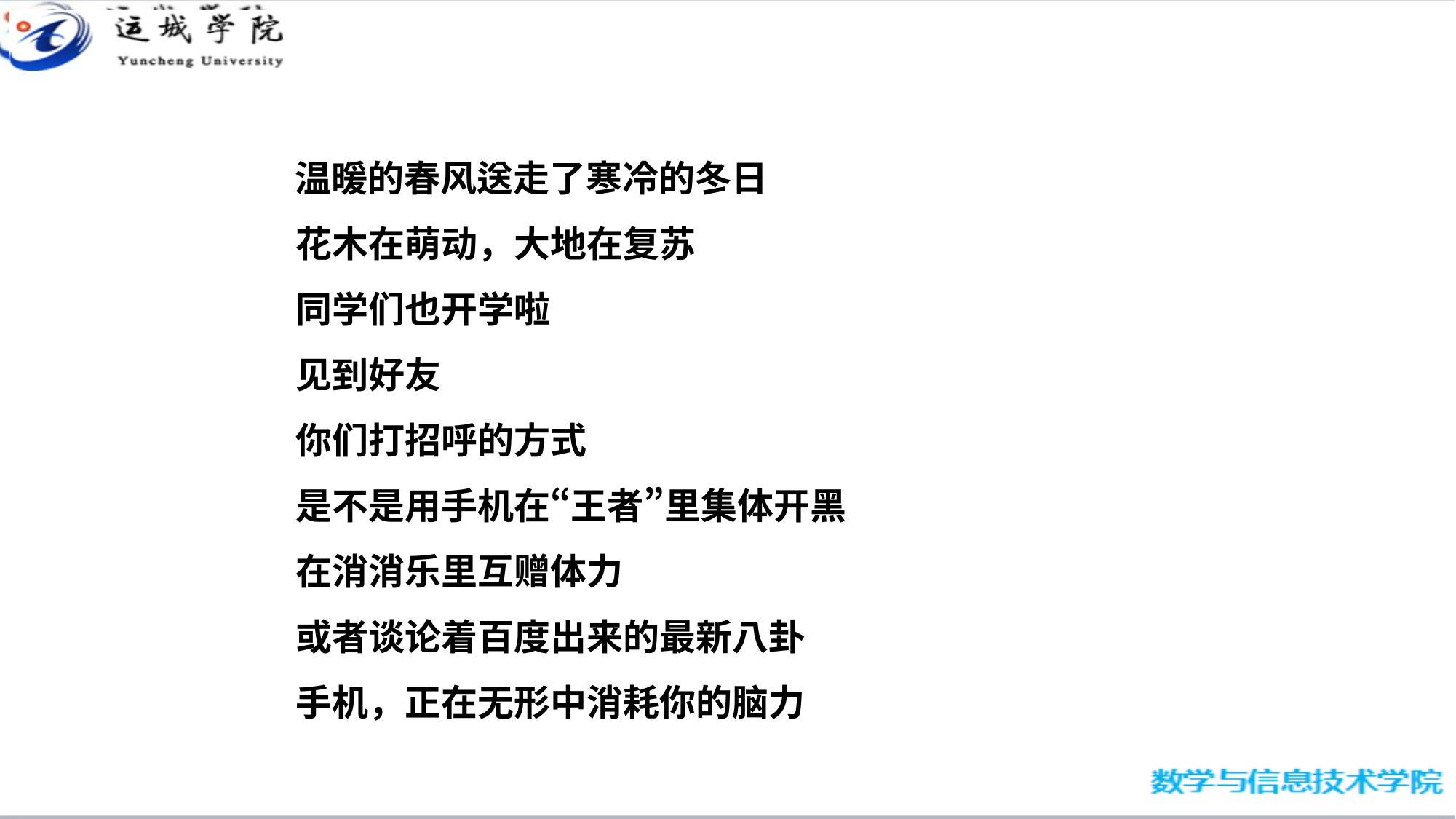

温暖的春风送走了寒冷的冬日
花木在萌动，大地在复苏
同学们也开学啦
见到好友
你们打招呼的方式
是不是用手机在“王者”里集体开黑
在消消乐里互赠体力
或者谈论着百度出来的最新八卦
手机，正在无形中消耗你的脑力